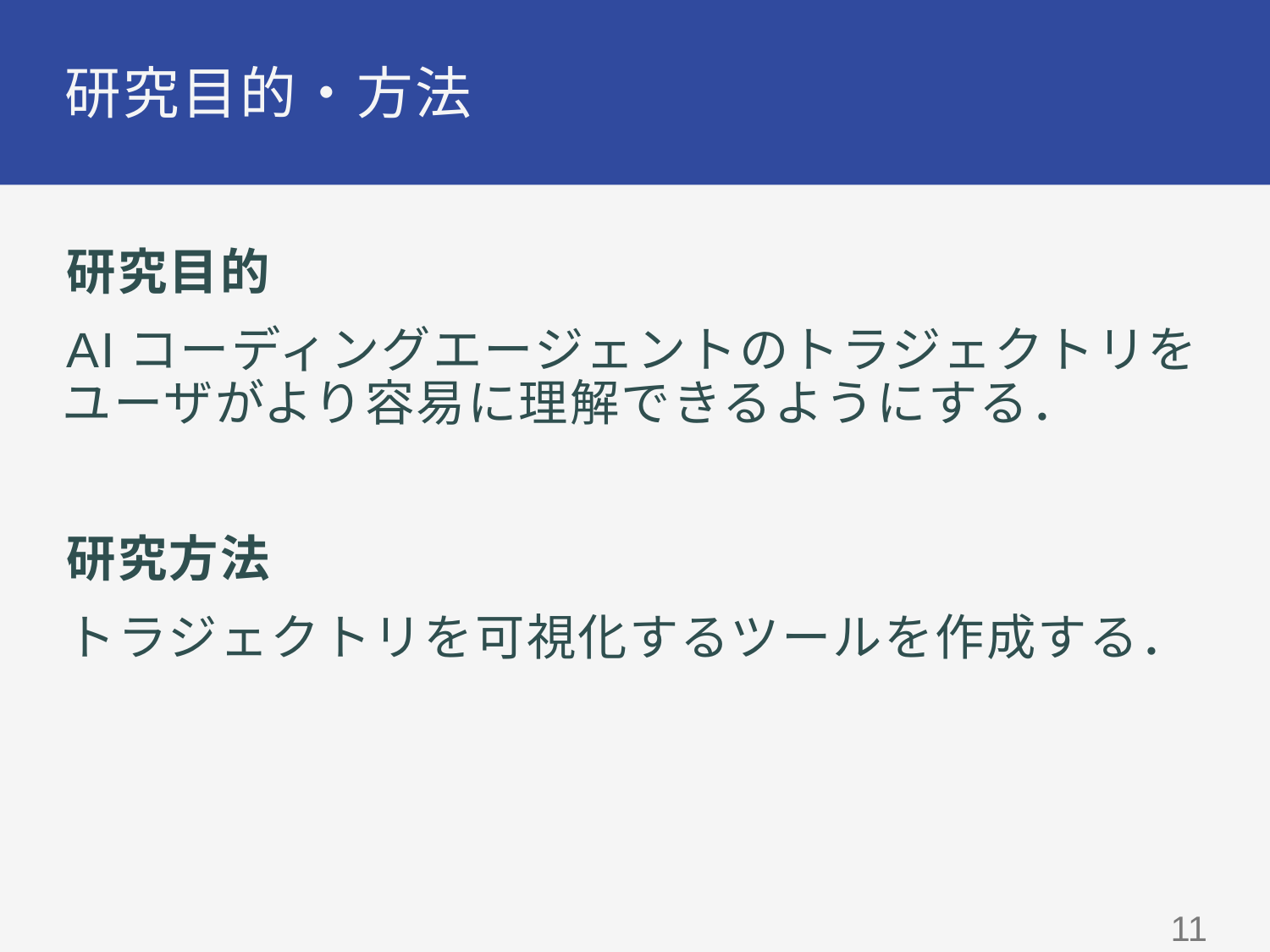

# 研究目的・方法
研究目的
AIコーディングエージェントのトラジェクトリを
ユーザがより容易に理解できるようにする．

研究方法
トラジェクトリを可視化するツールを作成する．
11